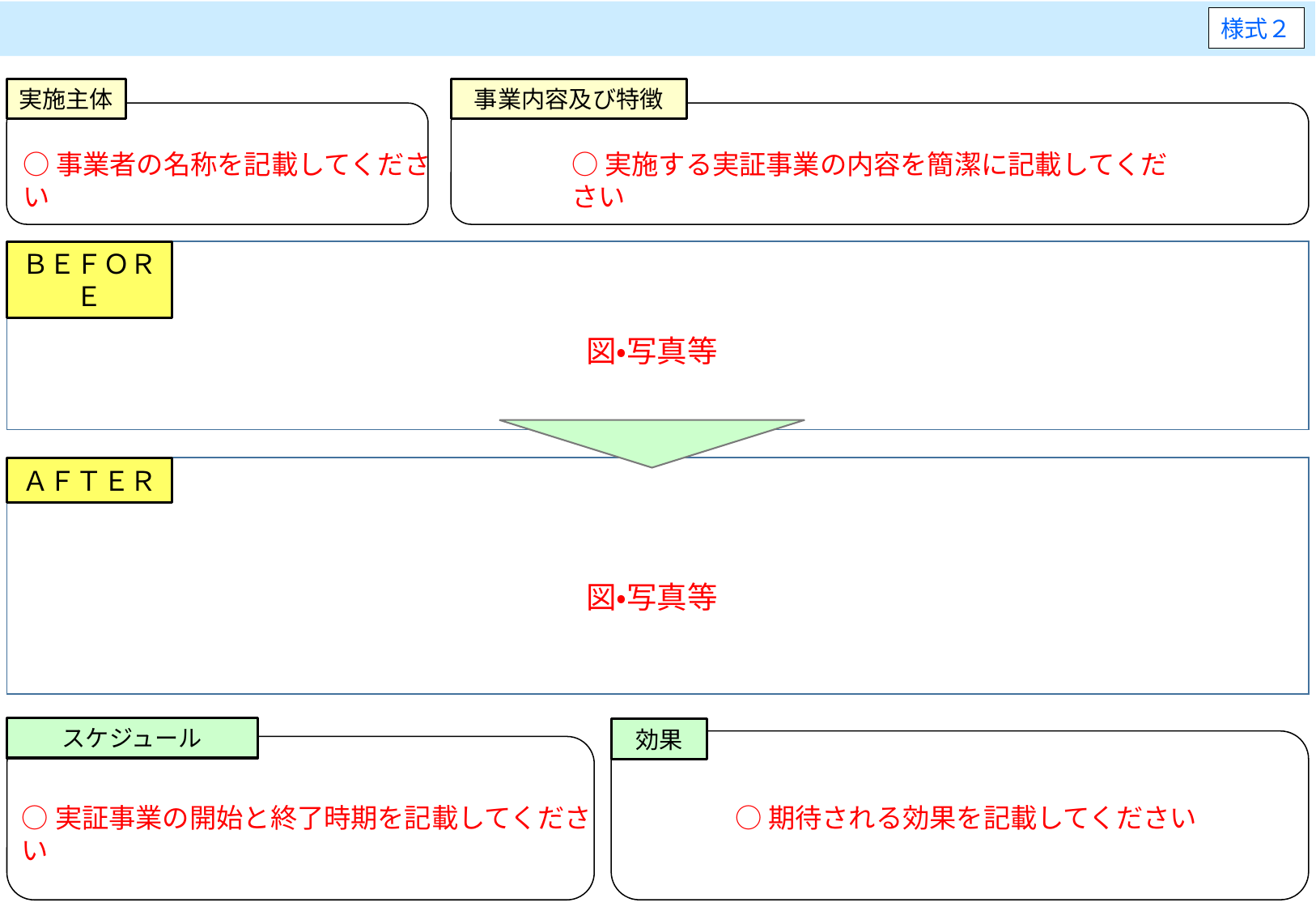

様式２
実施主体
事業内容及び特徴

○事業者の名称を記載してください
○実施する実証事業の内容を簡潔に記載してください

ＢＥＦＯＲＥ
図・写真等

ＡＦＴＥＲ
図・写真等
スケジュール
効果

○実証事業の開始と終了時期を記載してください
○期待される効果を記載してください